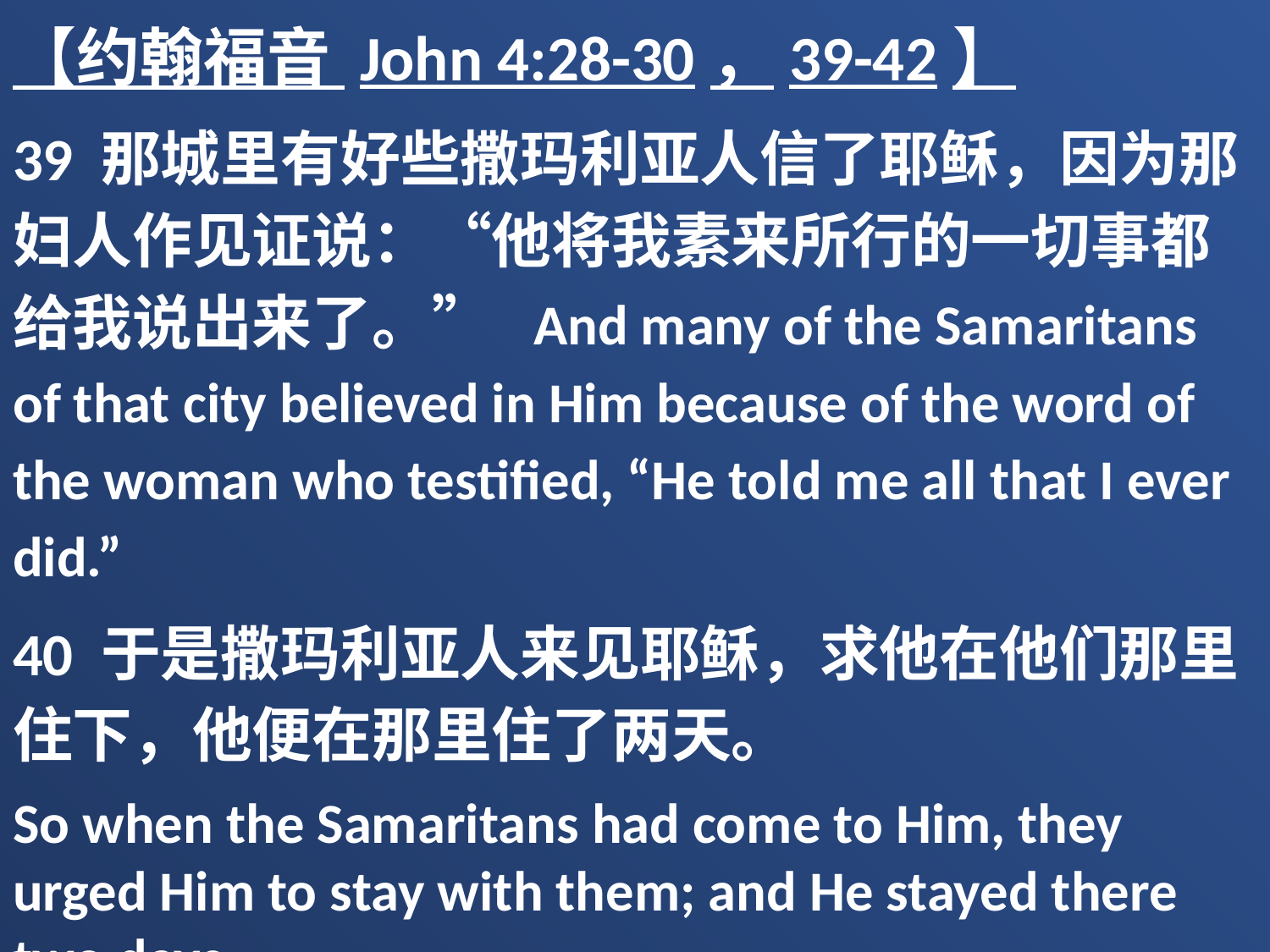

【约翰福音 John 4:28-30，39-42】
39 那城里有好些撒玛利亚人信了耶稣，因为那妇人作见证说：“他将我素来所行的一切事都给我说出来了。”  And many of the Samaritans of that city believed in Him because of the word of the woman who testified, “He told me all that I ever did.”
40 于是撒玛利亚人来见耶稣，求他在他们那里住下，他便在那里住了两天。
So when the Samaritans had come to Him, they urged Him to stay with them; and He stayed there two days.